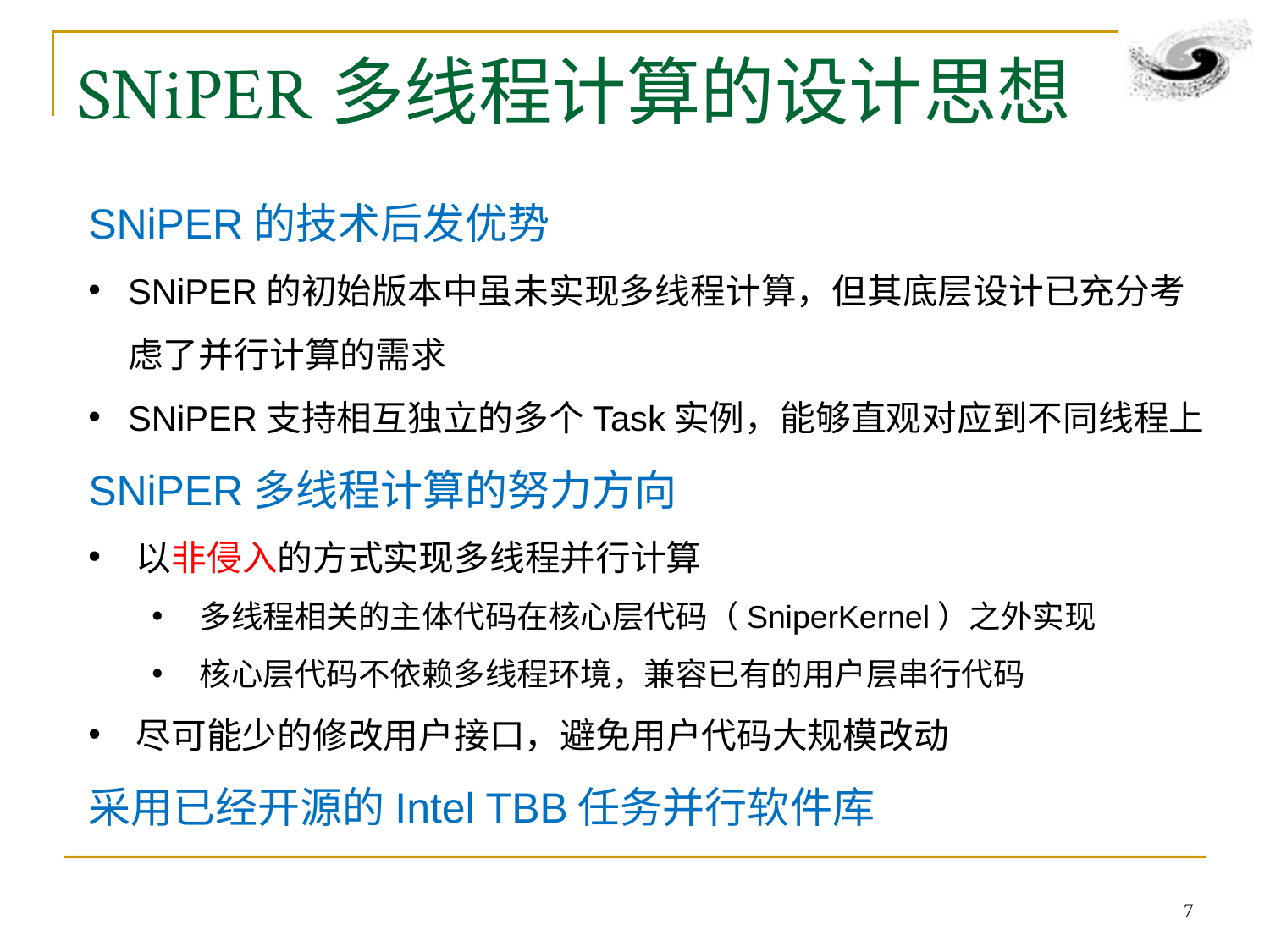

# SNiPER多线程计算的设计思想
SNiPER的技术后发优势
SNiPER的初始版本中虽未实现多线程计算，但其底层设计已充分考虑了并行计算的需求
SNiPER支持相互独立的多个Task实例，能够直观对应到不同线程上
SNiPER多线程计算的努力方向
以非侵入的方式实现多线程并行计算
多线程相关的主体代码在核心层代码（SniperKernel）之外实现
核心层代码不依赖多线程环境，兼容已有的用户层串行代码
尽可能少的修改用户接口，避免用户代码大规模改动
采用已经开源的Intel TBB任务并行软件库
7